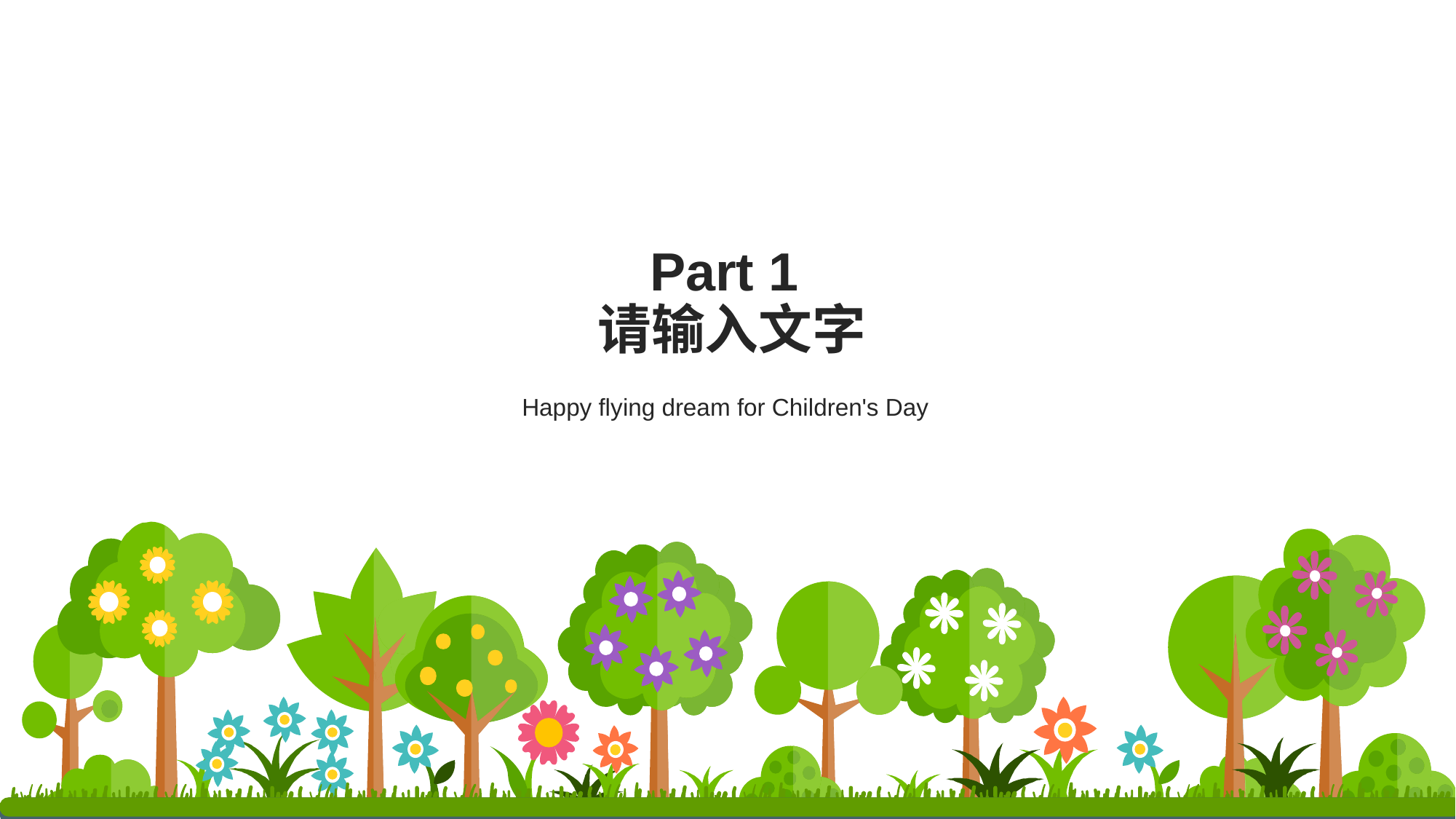

# Part 1 请输入文字

Happy flying dream for Children's Day